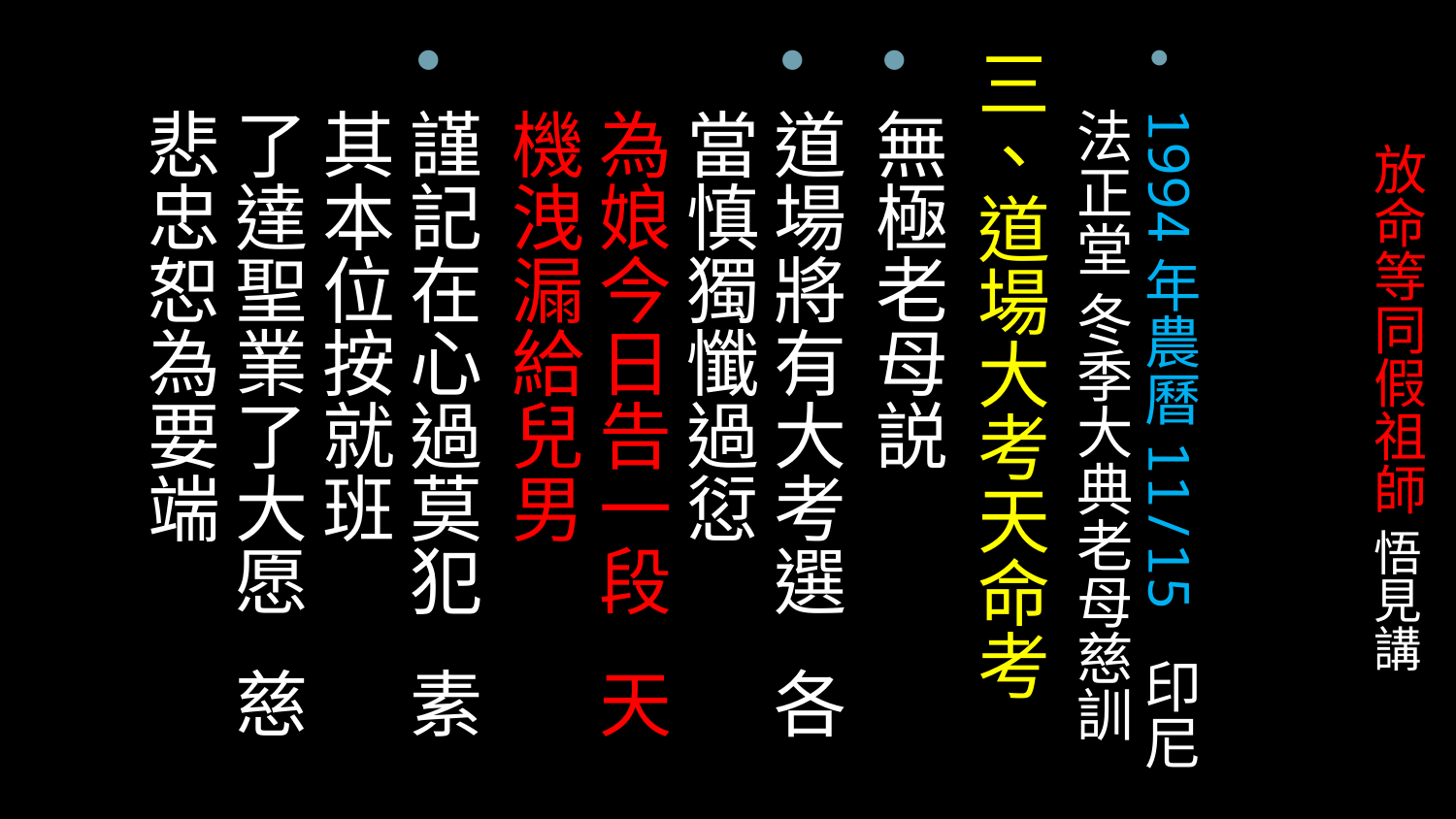

# 放命等同假祖師 悟見講
1994年農曆11/15 印尼法正堂 冬季大典老母慈訓
三、道場大考天命考
無極老母説
道場將有大考選   各當慎獨懺過愆
為娘今日告一段   天機洩漏給兒男
謹記在心過莫犯   素其本位按就班
了達聖業了大愿   慈悲忠恕為要端